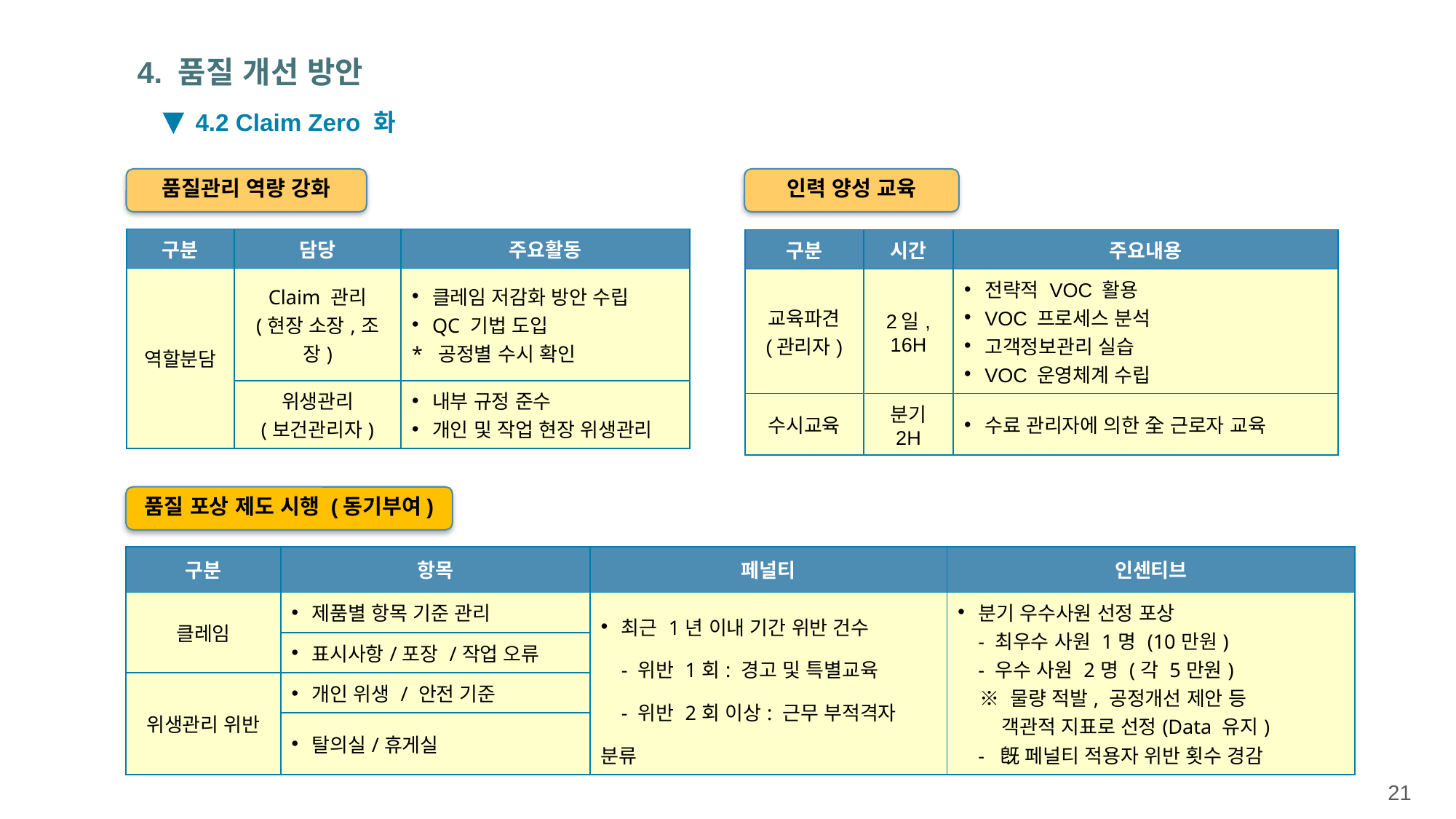

# 4. 품질 개선 방안
4.2 Claim Zero 화

품질관리 역량 강화
인력 양성 교육
| 구분 | 담당 | 주요활동 |
| --- | --- | --- |
| 역할분담 | Claim 관리 (현장 소장,조장) | 클레임 저감화 방안 수립 QC 기법 도입 \* 공정별 수시 확인 |
|  | 위생관리 (보건관리자) | 내부 규정 준수 개인 및 작업 현장 위생관리 |
| 구분 | 시간 | 주요내용 |
| --- | --- | --- |
| 교육파견 (관리자) | 2일, 16H | 전략적 VOC 활용 VOC 프로세스 분석 고객정보관리 실습 VOC 운영체계 수립 |
| 수시교육 | 분기 2H | 수료 관리자에 의한 全 근로자 교육 |
품질 포상 제도 시행 (동기부여)
| 구분 | 항목 | 페널티 | 인센티브 |
| --- | --- | --- | --- |
| 클레임 | 제품별 항목 기준 관리 | 최근 1년 이내 기간 위반 건수 - 위반 1회: 경고 및 특별교육 - 위반 2회 이상: 근무 부적격자 분류 | 분기 우수사원 선정 포상 - 최우수 사원 1명 (10만원) - 우수 사원 2명 (각 5만원) ※ 물량 적발, 공정개선 제안 등 객관적 지표로 선정(Data 유지) - 旣 페널티 적용자 위반 횟수 경감 |
|  | 표시사항/포장 /작업 오류 |  |  |
| 위생관리 위반 | 개인 위생 / 안전 기준 |  |  |
|  | 탈의실/휴게실 |  |  |
21